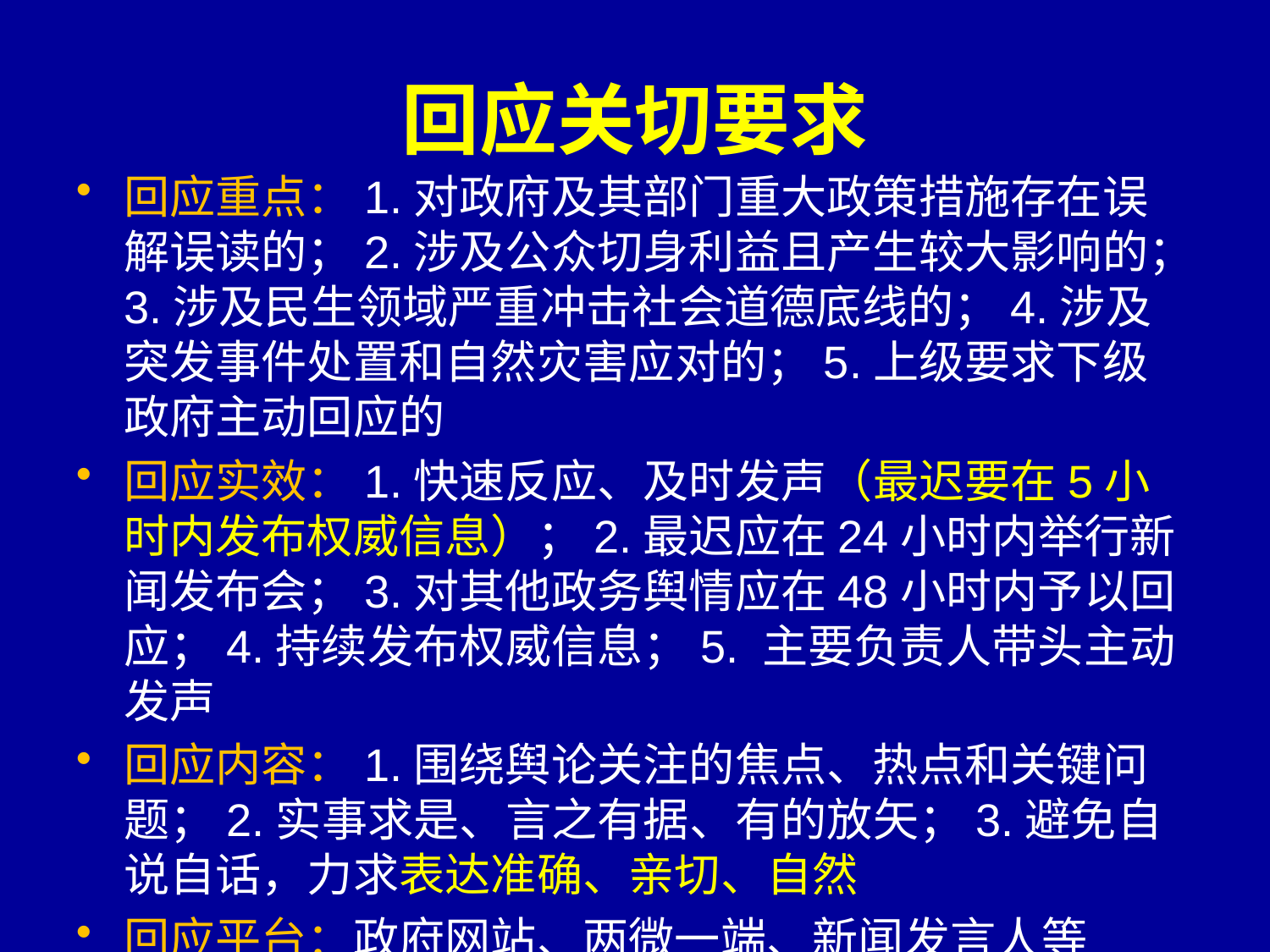

# 回应关切要求
回应重点：1.对政府及其部门重大政策措施存在误解误读的；2.涉及公众切身利益且产生较大影响的；3.涉及民生领域严重冲击社会道德底线的；4.涉及突发事件处置和自然灾害应对的；5.上级要求下级政府主动回应的
回应实效：1.快速反应、及时发声（最迟要在5小时内发布权威信息）；2.最迟应在24小时内举行新闻发布会；3.对其他政务舆情应在48小时内予以回应；4.持续发布权威信息；5. 主要负责人带头主动发声
回应内容：1.围绕舆论关注的焦点、热点和关键问题；2.实事求是、言之有据、有的放矢；3.避免自说自话，力求表达准确、亲切、自然
回应平台：政府网站、两微一端、新闻发言人等